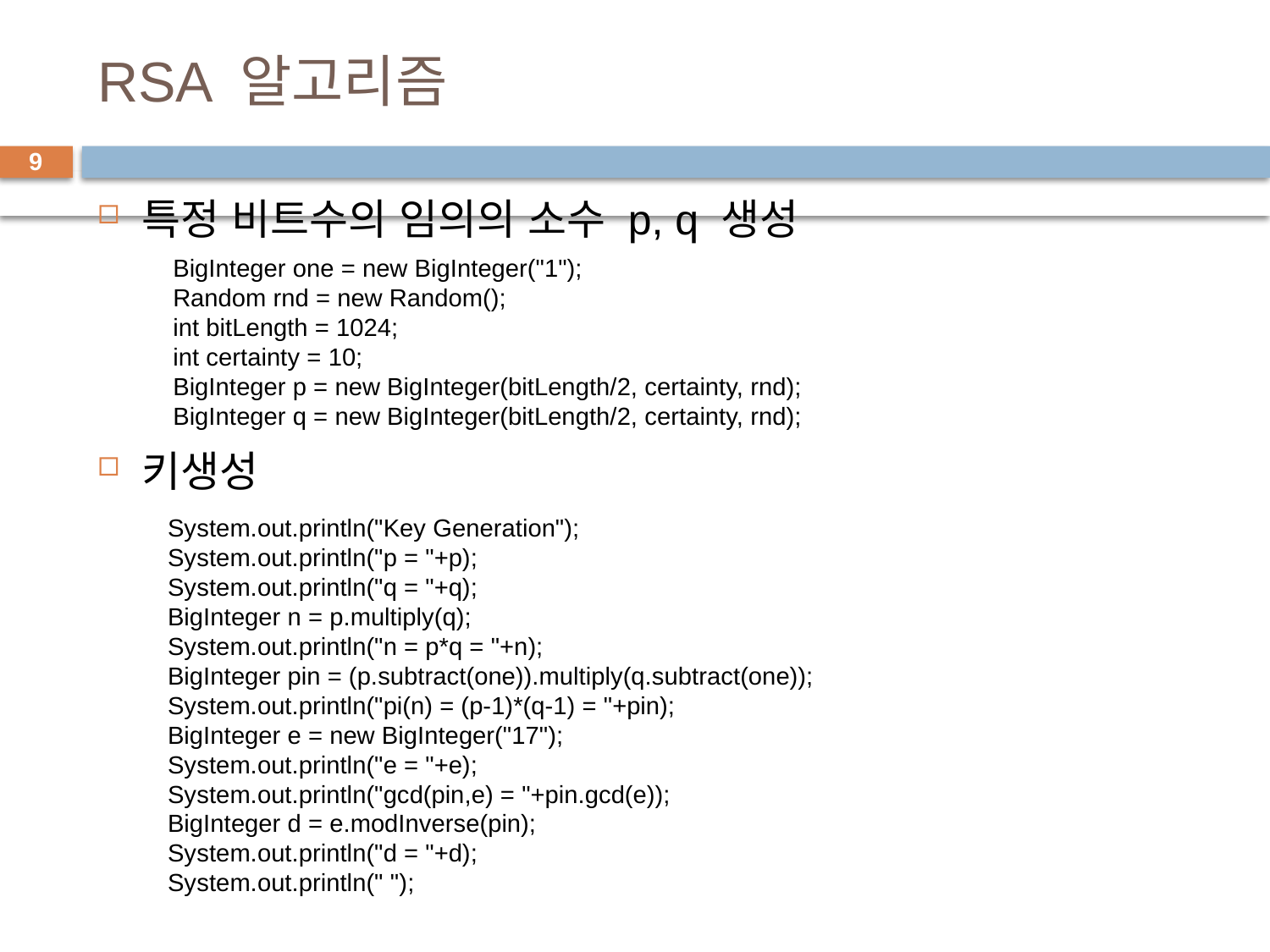

# RSA 알고리즘
9
특정 비트수의 임의의 소수 p, q 생성

키생성
BigInteger one = new BigInteger("1");
Random rnd = new Random();
int bitLength = 1024;
int certainty = 10;
BigInteger p = new BigInteger(bitLength/2, certainty, rnd);
BigInteger q = new BigInteger(bitLength/2, certainty, rnd);
System.out.println("Key Generation");
System.out.println("p = "+p);
System.out.println("q = "+q);
BigInteger n = p.multiply(q);
System.out.println("n = p*q = "+n);
BigInteger pin = (p.subtract(one)).multiply(q.subtract(one));
System.out.println("pi(n) = (p-1)*(q-1) = "+pin);
BigInteger e = new BigInteger("17");
System.out.println("e = "+e);
System.out.println("gcd(pin,e) = "+pin.gcd(e));
BigInteger d = e.modInverse(pin);
System.out.println("d = "+d);
System.out.println(" ");